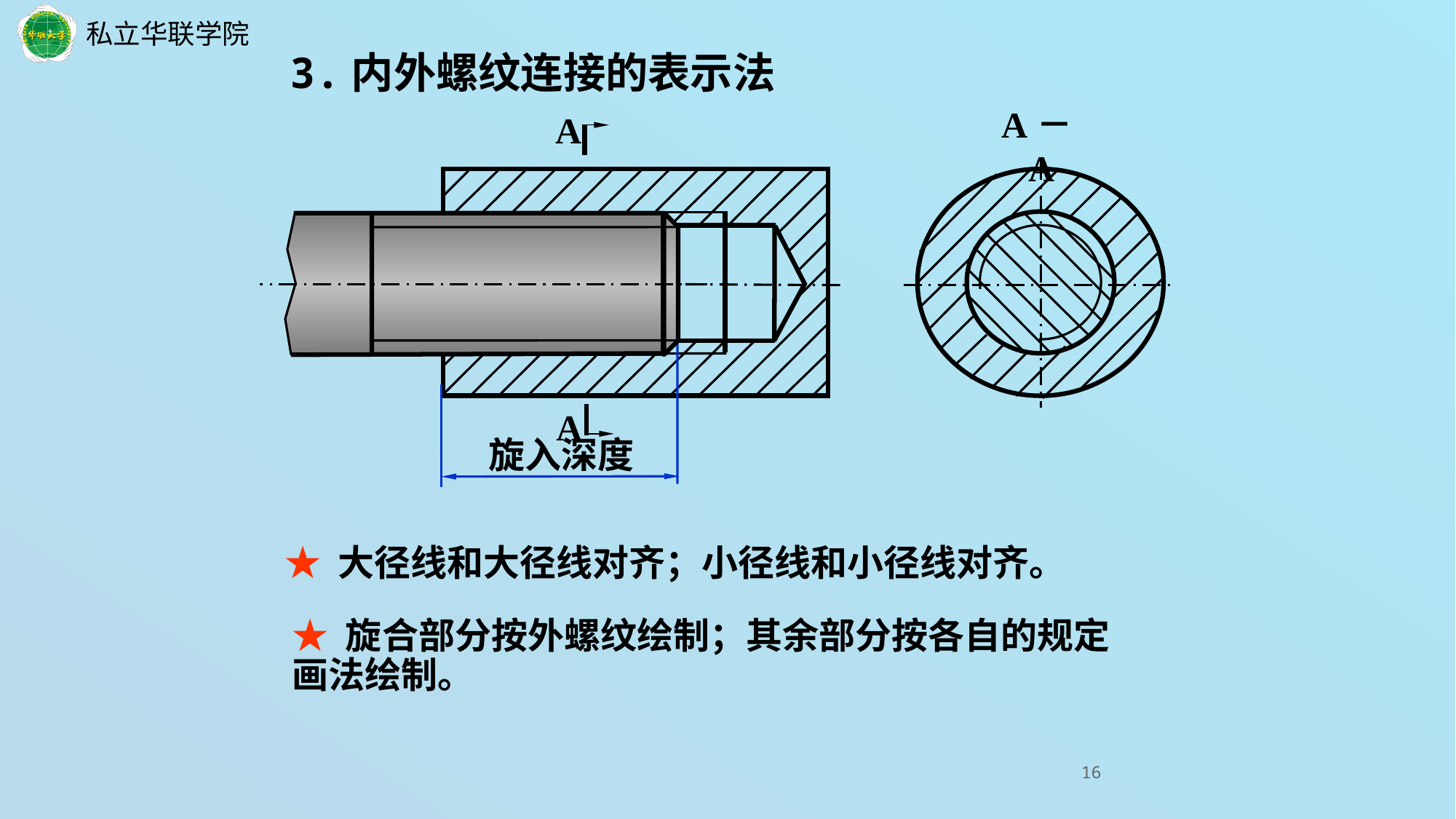

3.内外螺纹连接的表示法
A

A

A－A

旋入深度

★ 大径线和大径线对齐；小径线和小径线对齐。
★ 旋合部分按外螺纹绘制；其余部分按各自的规定画法绘制。
16